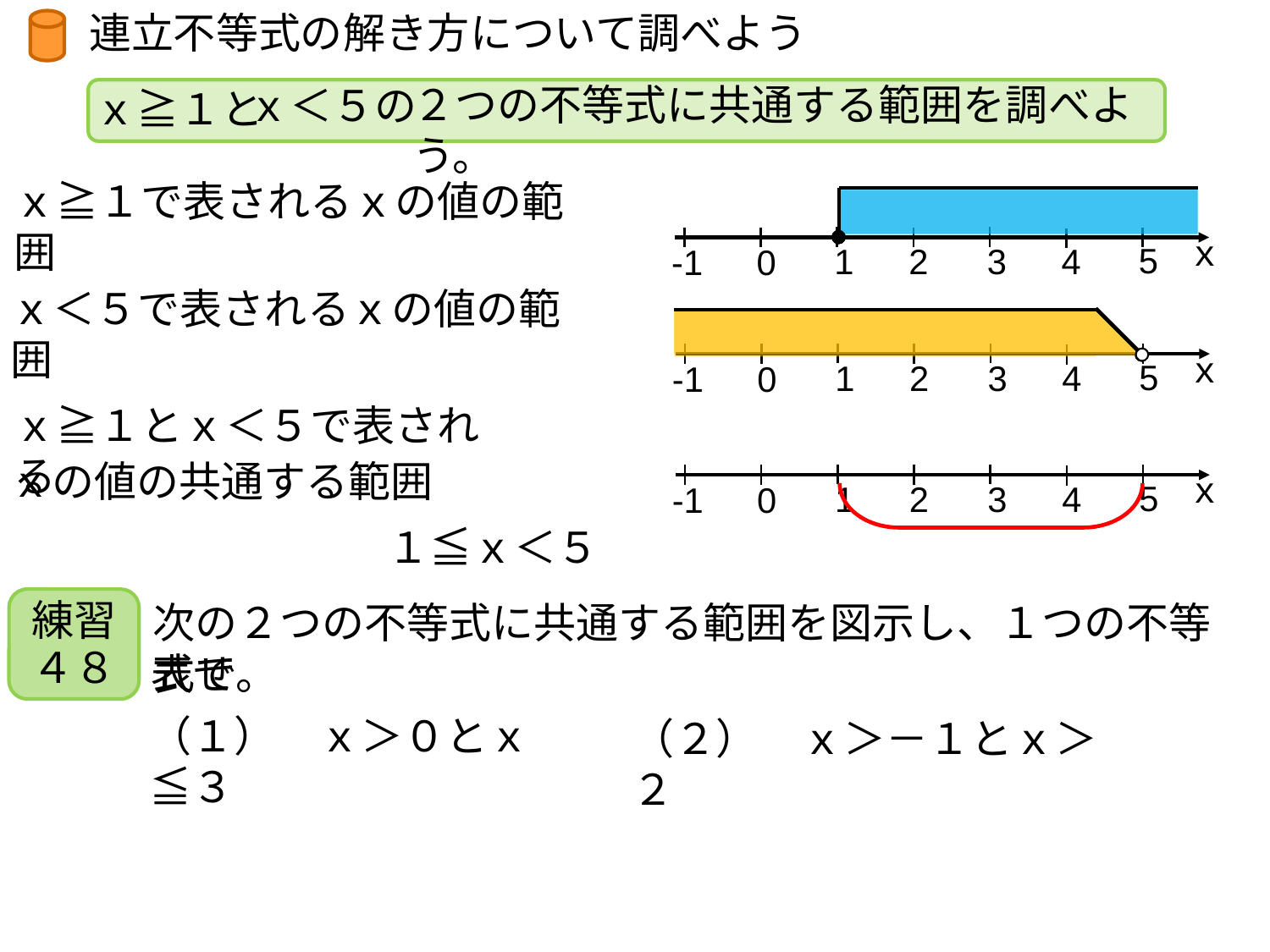

連立不等式の解き方について調べよう

２つの不等式に共通する範囲を調べよう。
ｘ＜５の
ｘ≧１と

ｘ≧１で表されるｘの値の範囲

ｘ
5
2
4
1
3
-1
0
ｘ＜５で表されるｘの値の範囲

ｘ
5
2
4
1
3
-1
0

ｘ≧１とｘ＜５で表される
ｘの値の共通する範囲
ｘ
5
2
4
1
3
-1
0
１≦ｘ＜５
練習４８
次の２つの不等式に共通する範囲を図示し、１つの不等式で
表せ。
（１）　ｘ＞０とｘ≦３
（２）　ｘ＞－１とｘ＞２